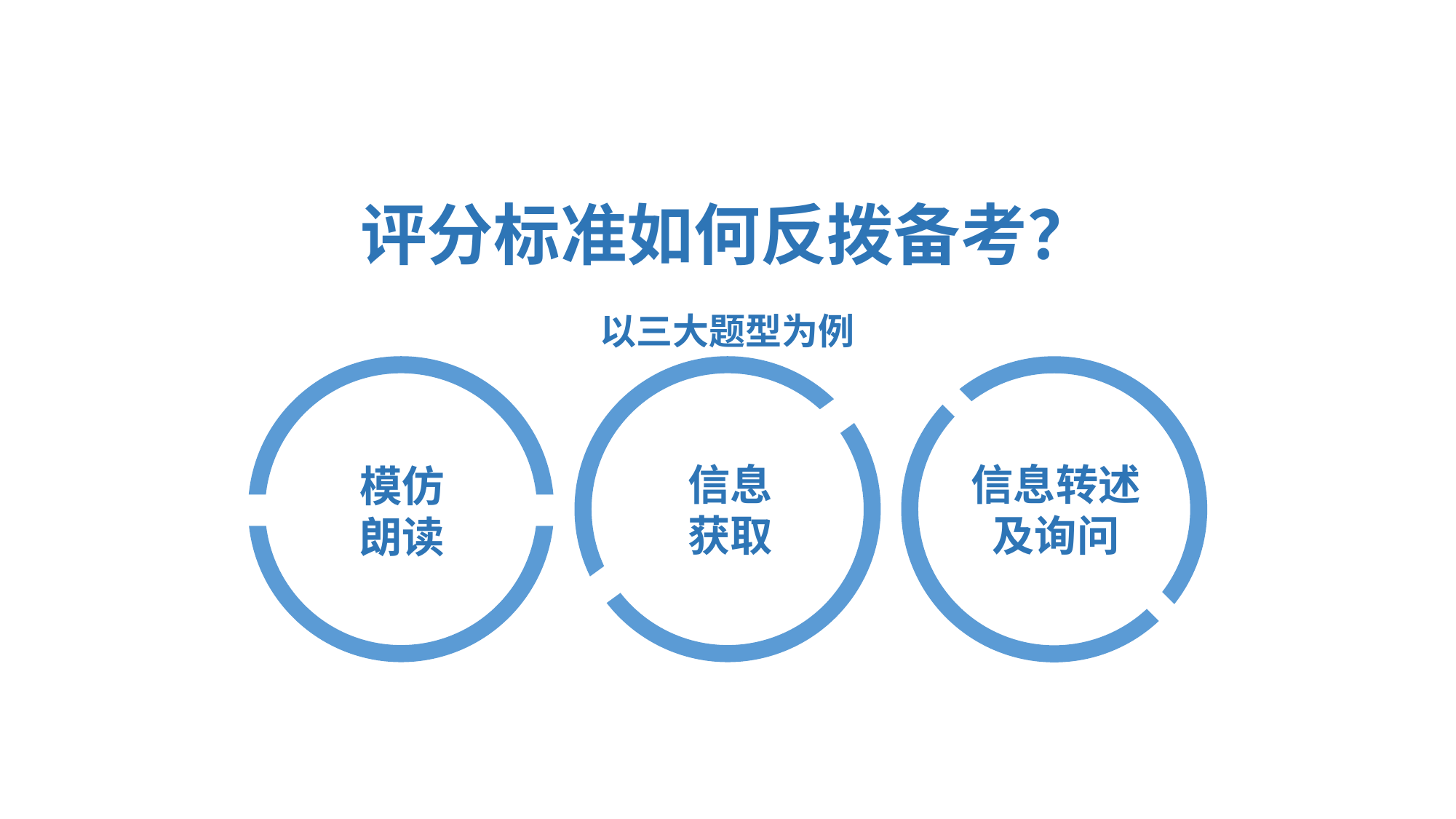

评分标准如何反拨备考？
以三大题型为例

模仿
朗读

信息
获取
信息转述及询问